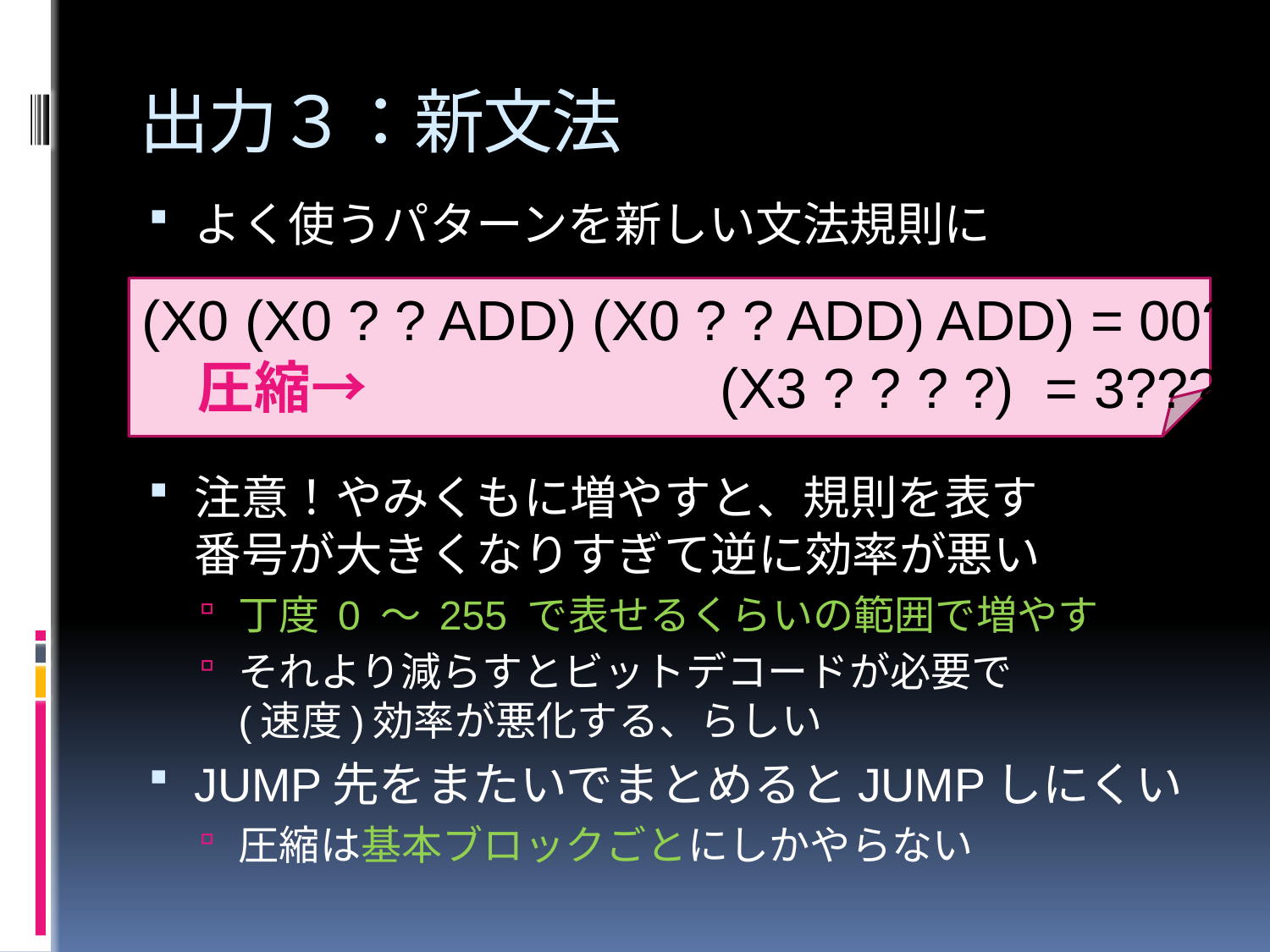

# 出力３：新文法
よく使うパターンを新しい文法規則に

注意！やみくもに増やすと、規則を表す
番号が大きくなりすぎて逆に効率が悪い
丁度 0 ～ 255 で表せるくらいの範囲で増やす
それより減らすとビットデコードが必要で
(速度)効率が悪化する、らしい
JUMP先をまたいでまとめるとJUMPしにくい
圧縮は基本ブロックごとにしかやらない
(X0 (X0 ? ? ADD) (X0 ? ? ADD) ADD) = 00??0??
　圧縮→　　　　　　(X3 ? ? ? ?)  = 3????